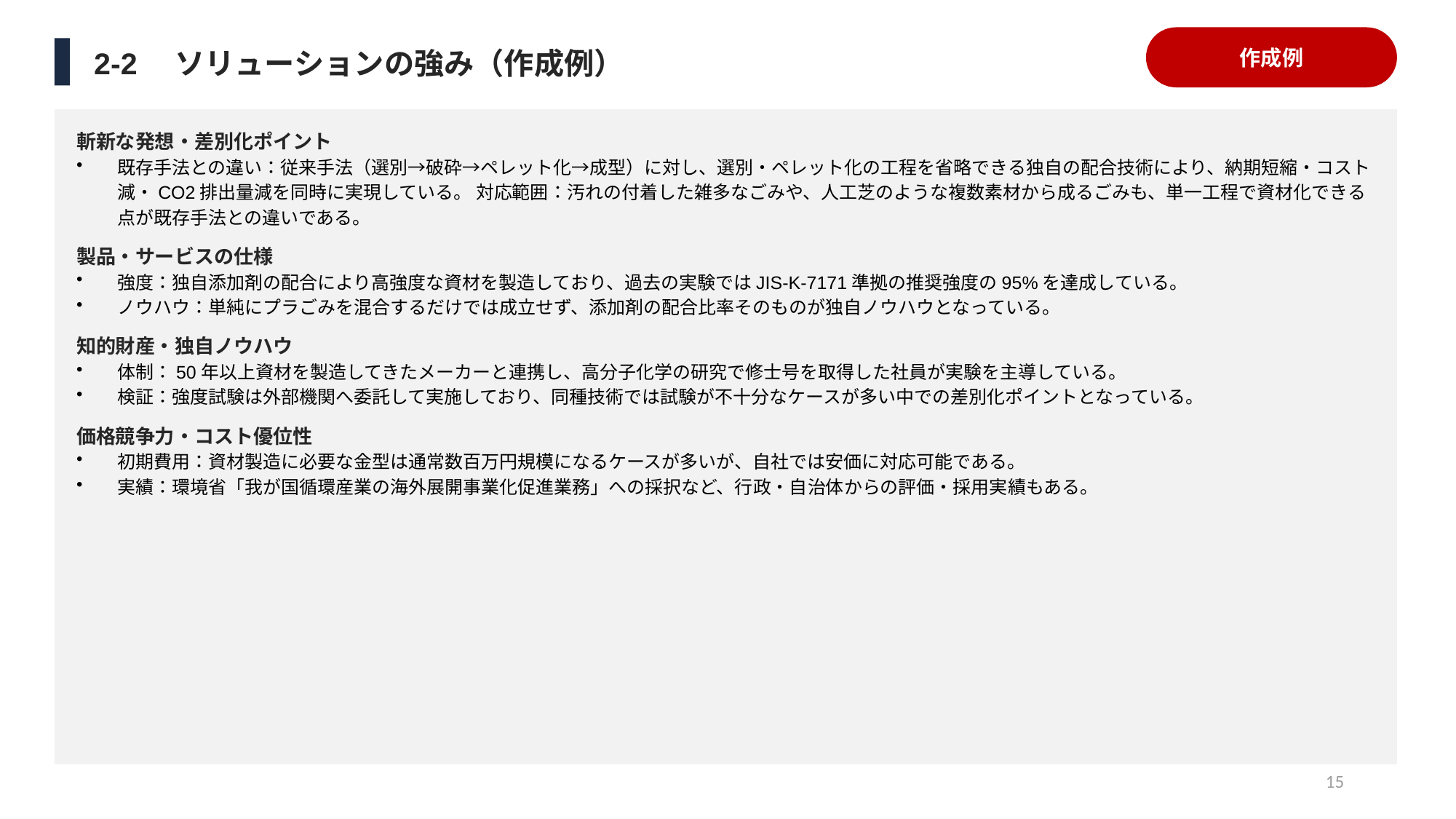

作成例
評価ポイント：独創性
2-2　ソリューションの強み（作成例）
斬新な発想・差別化ポイント
既存手法との違い：従来手法（選別→破砕→ペレット化→成型）に対し、選別・ペレット化の工程を省略できる独自の配合技術により、納期短縮・コスト減・CO2排出量減を同時に実現している。 対応範囲：汚れの付着した雑多なごみや、人工芝のような複数素材から成るごみも、単一工程で資材化できる点が既存手法との違いである。

製品・サービスの仕様
強度：独自添加剤の配合により高強度な資材を製造しており、過去の実験ではJIS-K-7171準拠の推奨強度の95%を達成している。
ノウハウ：単純にプラごみを混合するだけでは成立せず、添加剤の配合比率そのものが独自ノウハウとなっている。

知的財産・独自ノウハウ
体制：50年以上資材を製造してきたメーカーと連携し、高分子化学の研究で修士号を取得した社員が実験を主導している。
検証：強度試験は外部機関へ委託して実施しており、同種技術では試験が不十分なケースが多い中での差別化ポイントとなっている。

価格競争力・コスト優位性
初期費用：資材製造に必要な金型は通常数百万円規模になるケースが多いが、自社では安価に対応可能である。
実績：環境省「我が国循環産業の海外展開事業化促進業務」への採択など、行政・自治体からの評価・採用実績もある。
15